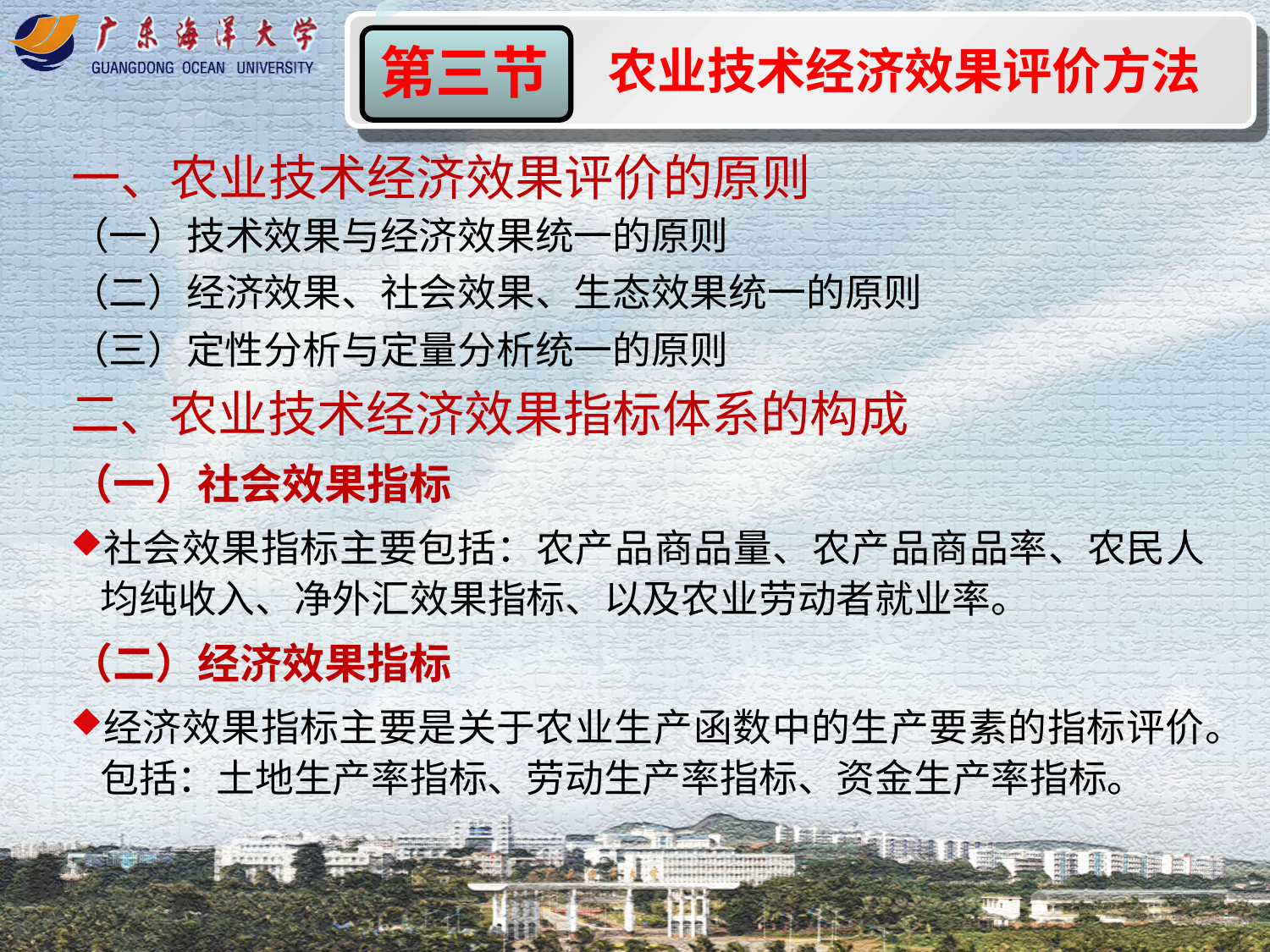

农业技术经济效果评价方法

第三节
一、农业技术经济效果评价的原则
（一）技术效果与经济效果统一的原则
（二）经济效果、社会效果、生态效果统一的原则
（三）定性分析与定量分析统一的原则
二、农业技术经济效果指标体系的构成
（一）社会效果指标
社会效果指标主要包括：农产品商品量、农产品商品率、农民人均纯收入、净外汇效果指标、以及农业劳动者就业率。
（二）经济效果指标
经济效果指标主要是关于农业生产函数中的生产要素的指标评价。包括：土地生产率指标、劳动生产率指标、资金生产率指标。